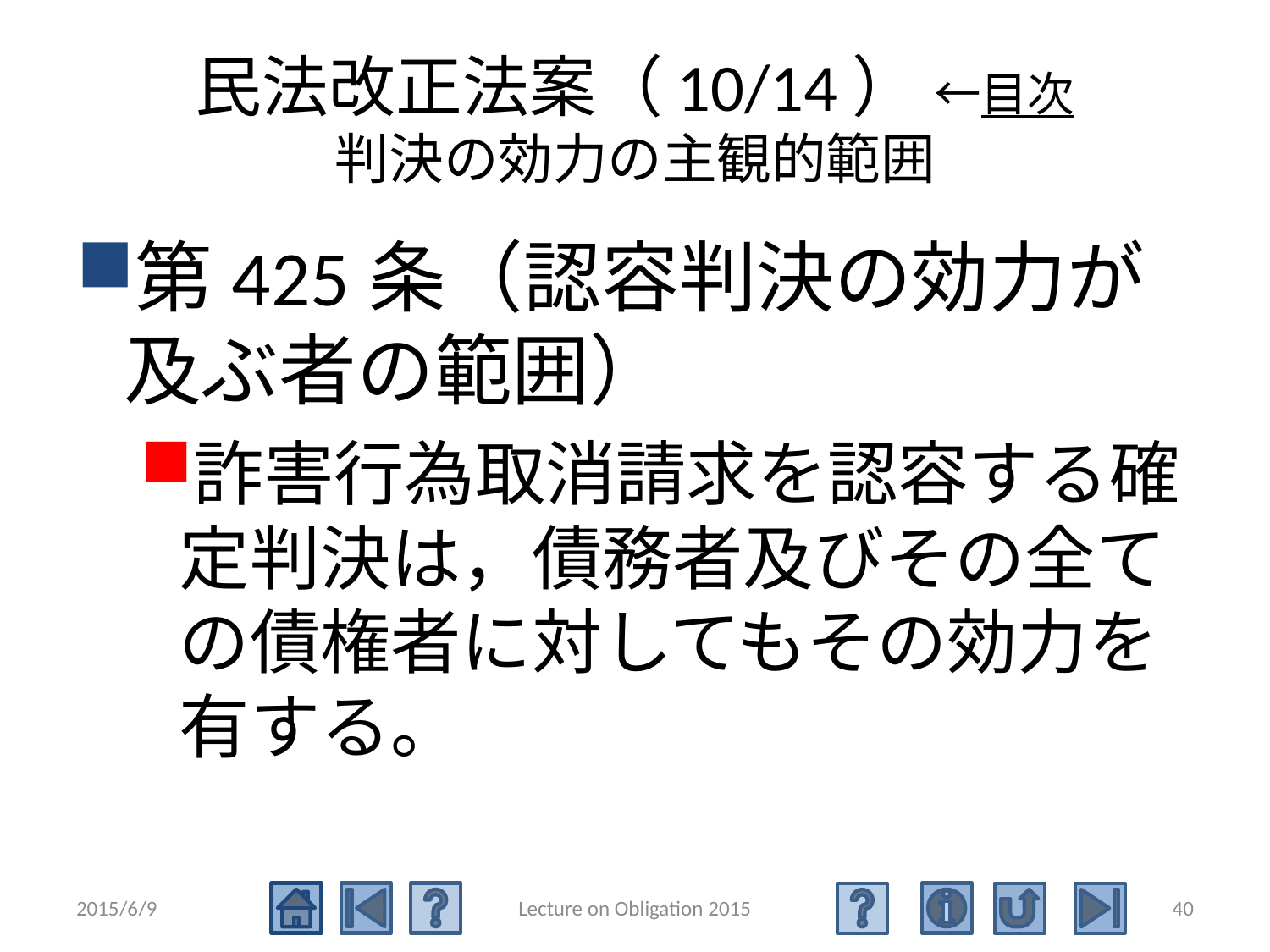

# 民法改正法案（10/14） ←目次 判決の効力の主観的範囲
第425条（認容判決の効力が及ぶ者の範囲）
詐害行為取消請求を認容する確定判決は，債務者及びその全ての債権者に対してもその効力を有する。
2015/6/9
Lecture on Obligation 2015
40